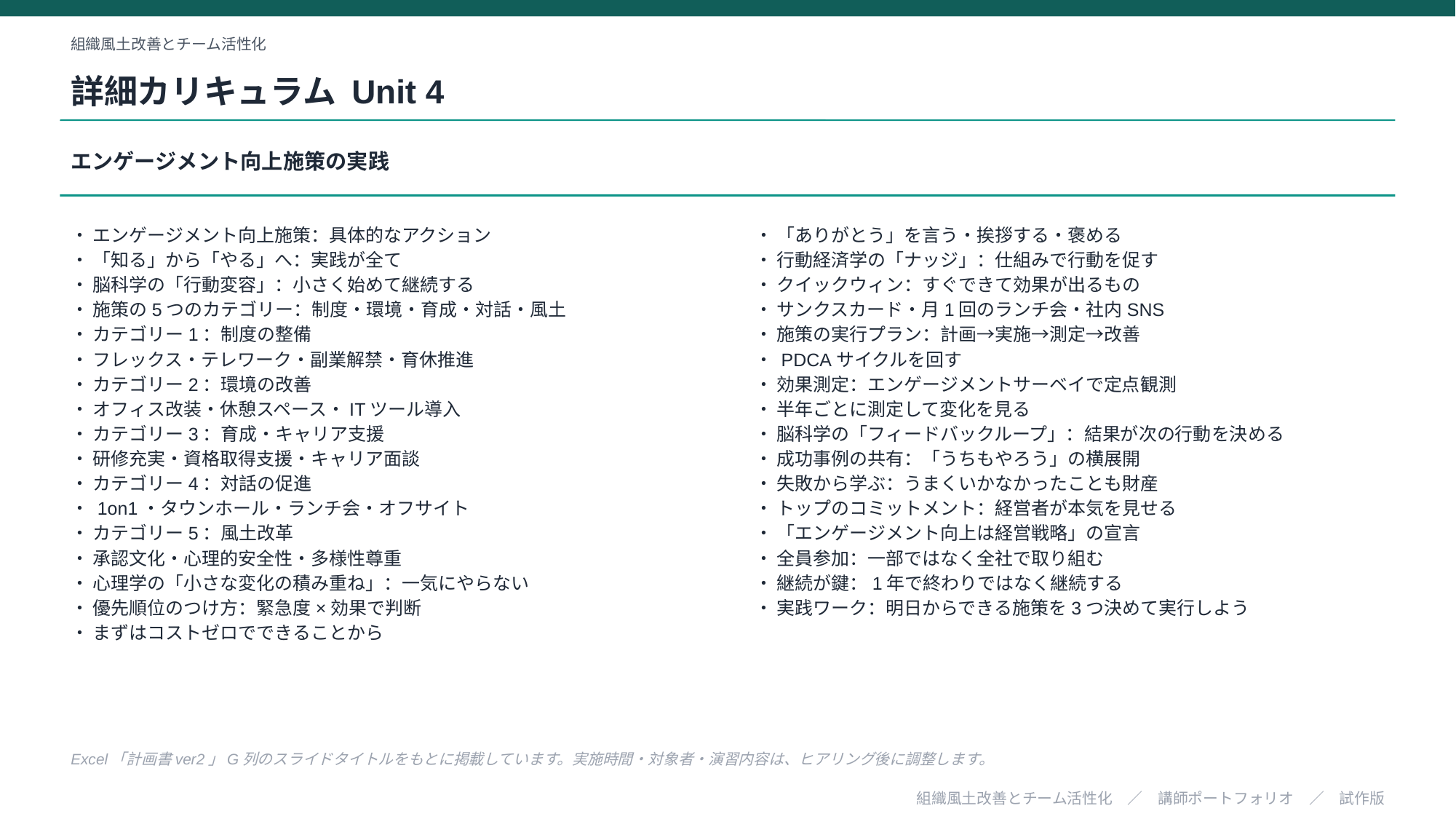

組織風土改善とチーム活性化
詳細カリキュラム Unit 4

エンゲージメント向上施策の実践

・ エンゲージメント向上施策：具体的なアクション
・ 「知る」から「やる」へ：実践が全て
・ 脳科学の「行動変容」：小さく始めて継続する
・ 施策の5つのカテゴリー：制度・環境・育成・対話・風土
・ カテゴリー1：制度の整備
・ フレックス・テレワーク・副業解禁・育休推進
・ カテゴリー2：環境の改善
・ オフィス改装・休憩スペース・ITツール導入
・ カテゴリー3：育成・キャリア支援
・ 研修充実・資格取得支援・キャリア面談
・ カテゴリー4：対話の促進
・ 1on1・タウンホール・ランチ会・オフサイト
・ カテゴリー5：風土改革
・ 承認文化・心理的安全性・多様性尊重
・ 心理学の「小さな変化の積み重ね」：一気にやらない
・ 優先順位のつけ方：緊急度×効果で判断
・ まずはコストゼロでできることから
・ 「ありがとう」を言う・挨拶する・褒める
・ 行動経済学の「ナッジ」：仕組みで行動を促す
・ クイックウィン：すぐできて効果が出るもの
・ サンクスカード・月1回のランチ会・社内SNS
・ 施策の実行プラン：計画→実施→測定→改善
・ PDCAサイクルを回す
・ 効果測定：エンゲージメントサーベイで定点観測
・ 半年ごとに測定して変化を見る
・ 脳科学の「フィードバックループ」：結果が次の行動を決める
・ 成功事例の共有：「うちもやろう」の横展開
・ 失敗から学ぶ：うまくいかなかったことも財産
・ トップのコミットメント：経営者が本気を見せる
・ 「エンゲージメント向上は経営戦略」の宣言
・ 全員参加：一部ではなく全社で取り組む
・ 継続が鍵：1年で終わりではなく継続する
・ 実践ワーク：明日からできる施策を3つ決めて実行しよう
Excel「計画書ver2」G列のスライドタイトルをもとに掲載しています。実施時間・対象者・演習内容は、ヒアリング後に調整します。
組織風土改善とチーム活性化　／　講師ポートフォリオ　／　試作版